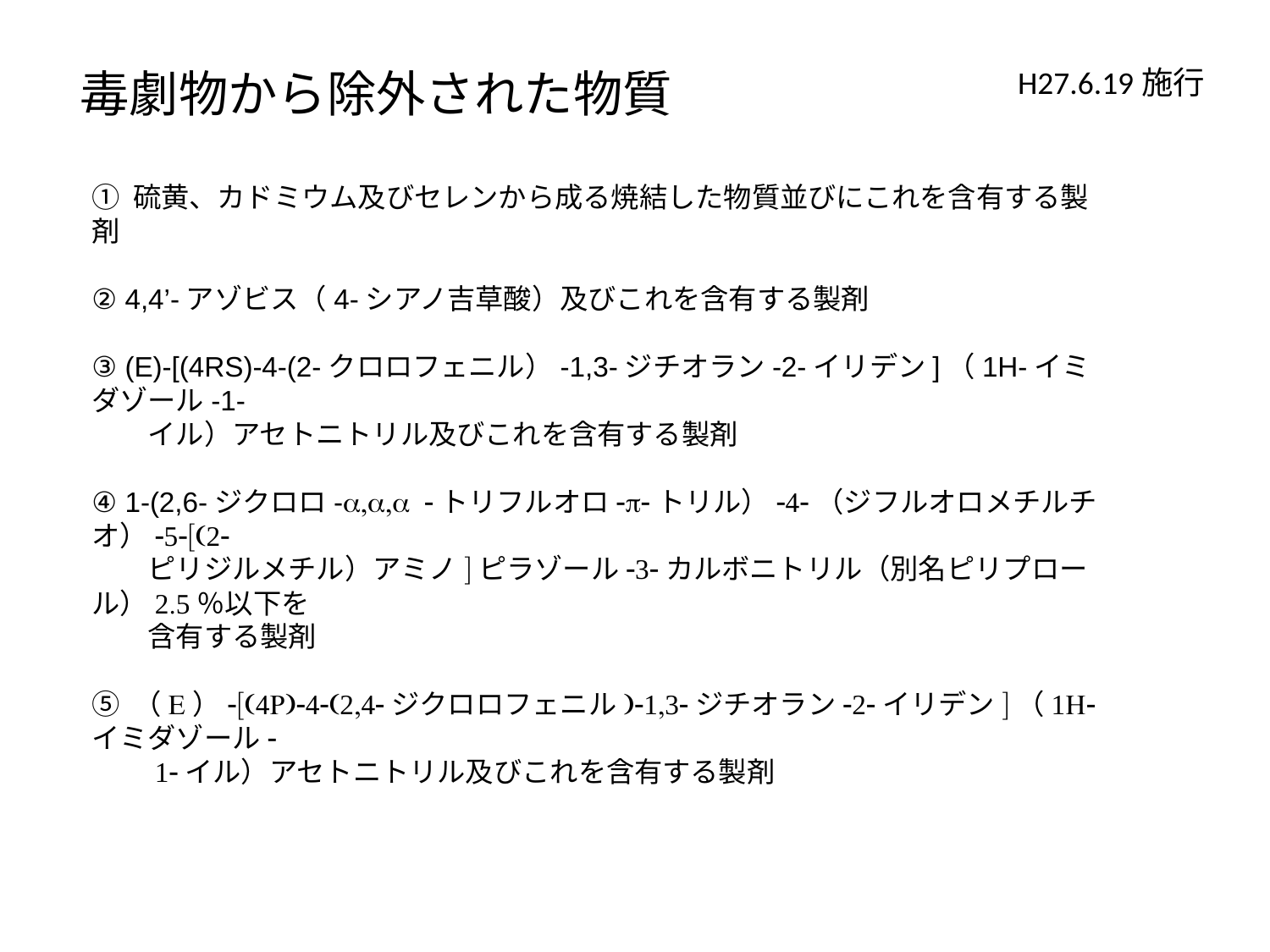

毒劇物から除外された物質
H27.6.19施行

① 硫黄、カドミウム及びセレンから成る焼結した物質並びにこれを含有する製剤

② 4,4’-アゾビス（4-シアノ吉草酸）及びこれを含有する製剤

③ (E)-[(4RS)-4-(2-クロロフェニル）-1,3-ジチオラン-2-イリデン]（1H-イミダゾール-1-
　　イル）アセトニトリル及びこれを含有する製剤

④ 1-(2,6-ジクロロ-α,α,α -トリフルオロ-p-トリル）-4-（ジフルオロメチルチオ）-5-[(2-
　　ピリジルメチル）アミノ]ピラゾール-3-カルボニトリル（別名ピリプロール）2.5％以下を
　　含有する製剤

⑤ （E）-[(4R)-4-(2,4-ジクロロフェニル)-1,3-ジチオラン-2-イリデン]（1H-イミダゾール-
　　1-イル）アセトニトリル及びこれを含有する製剤